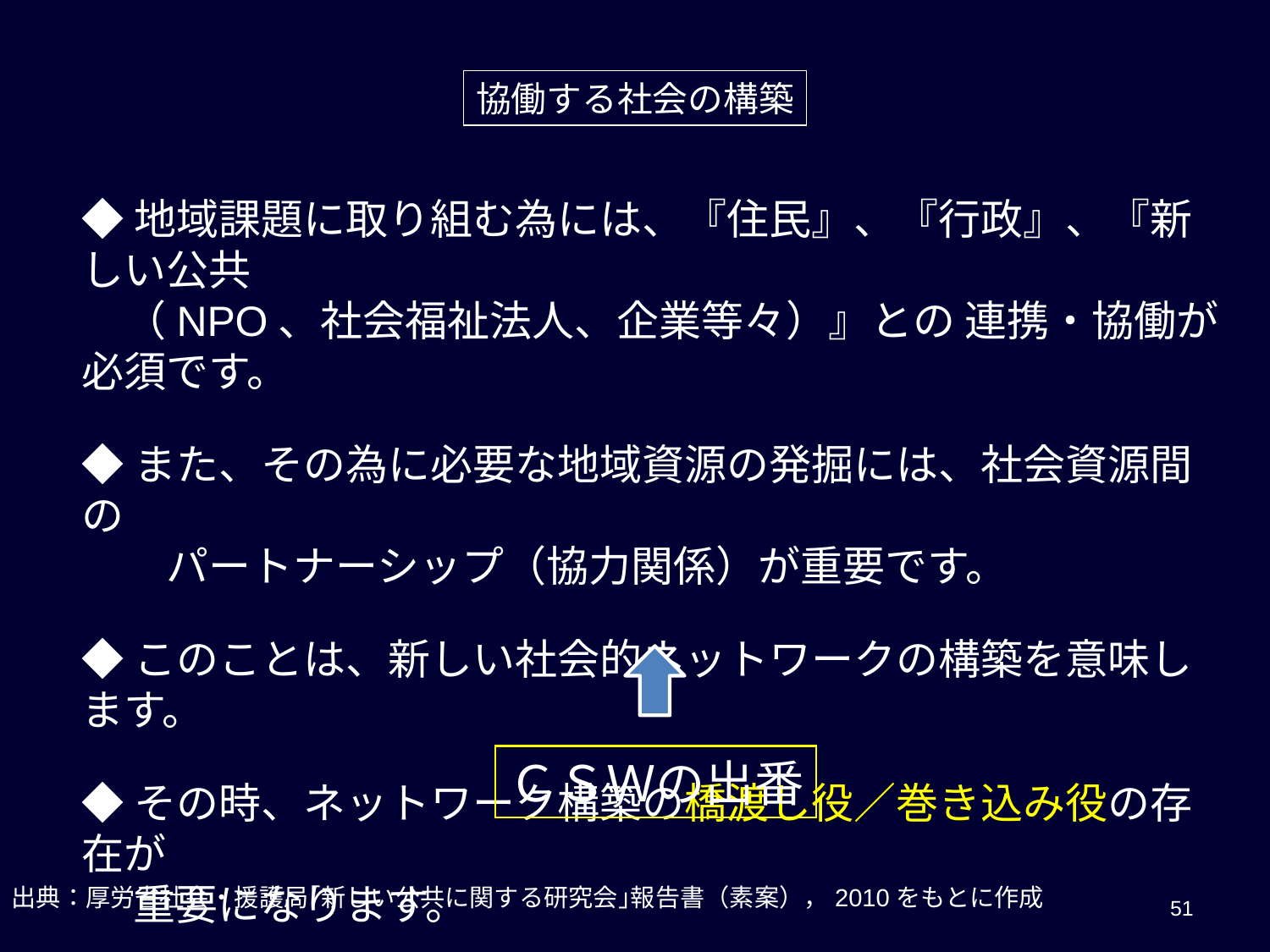

協働する社会の構築
◆地域課題に取り組む為には、『住民』、『行政』、『新しい公共
　（NPO、社会福祉法人、企業等々）』との 連携・協働が必須です。

◆また、その為に必要な地域資源の発掘には、社会資源間の
　　パートナーシップ（協力関係）が重要です。

◆このことは、新しい社会的ネットワークの構築を意味します。

◆その時、ネットワーク構築の橋渡し役／巻き込み役の存在が
　 重要になります。

ＣＳＷの出番
出典：厚労省社会・援護局｢新しい公共に関する研究会｣報告書（素案），2010をもとに作成
51